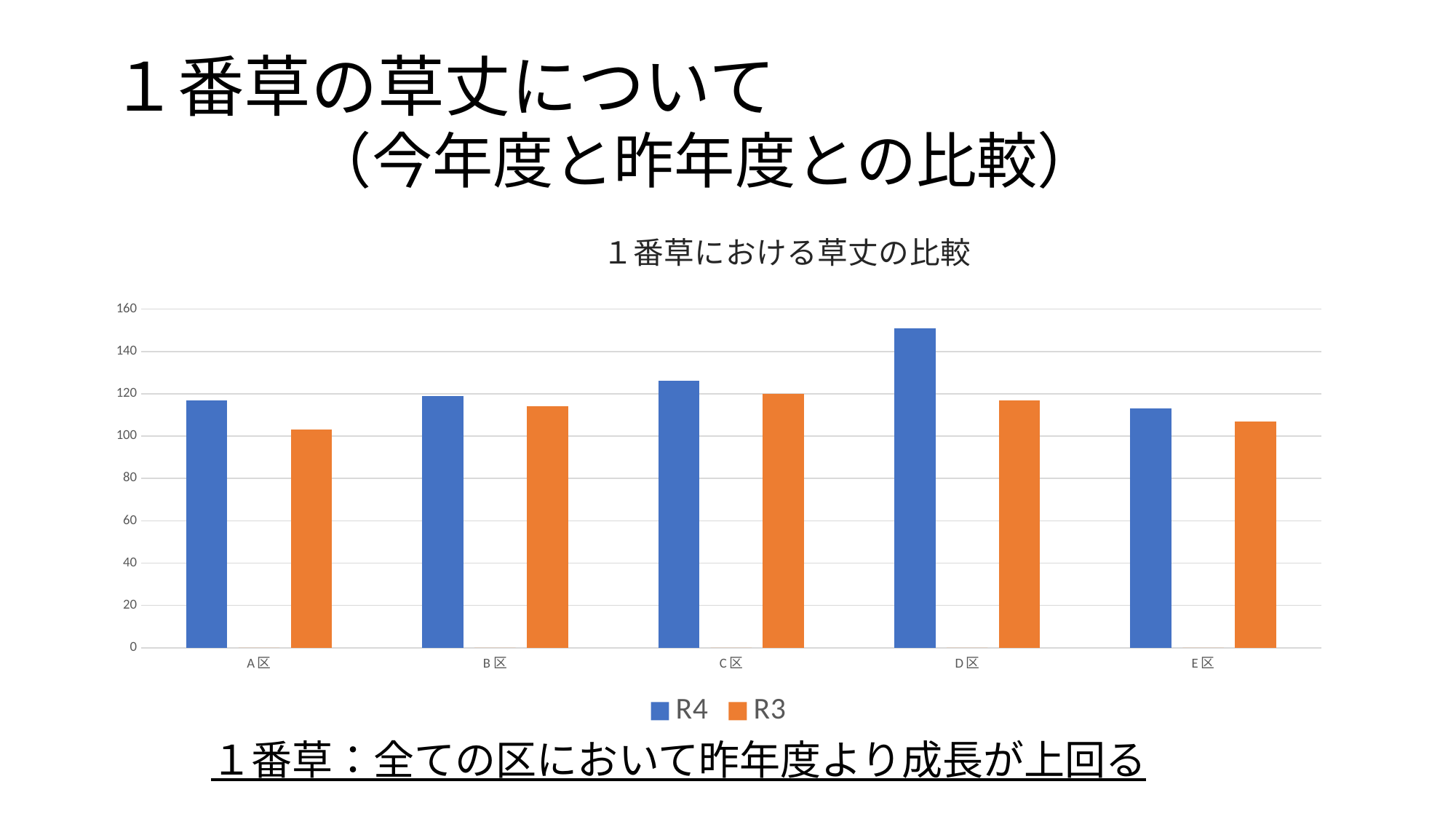

# １番草の草丈について 　　　（今年度と昨年度との比較）

### Chart: １番草における草丈の比較

| Category |  |  |  |
|---|---|---|---|
| A区 | 117.0 | 0.0 | 103.0 |
| B区 | 119.0 | 0.0 | 114.0 |
| C区 | 126.0 | 0.0 | 120.0 |
| D区 | 151.0 | 0.0 | 117.0 |
| E区 | 113.0 | 0.0 | 107.0 |
１番草：全ての区において昨年度より成長が上回る